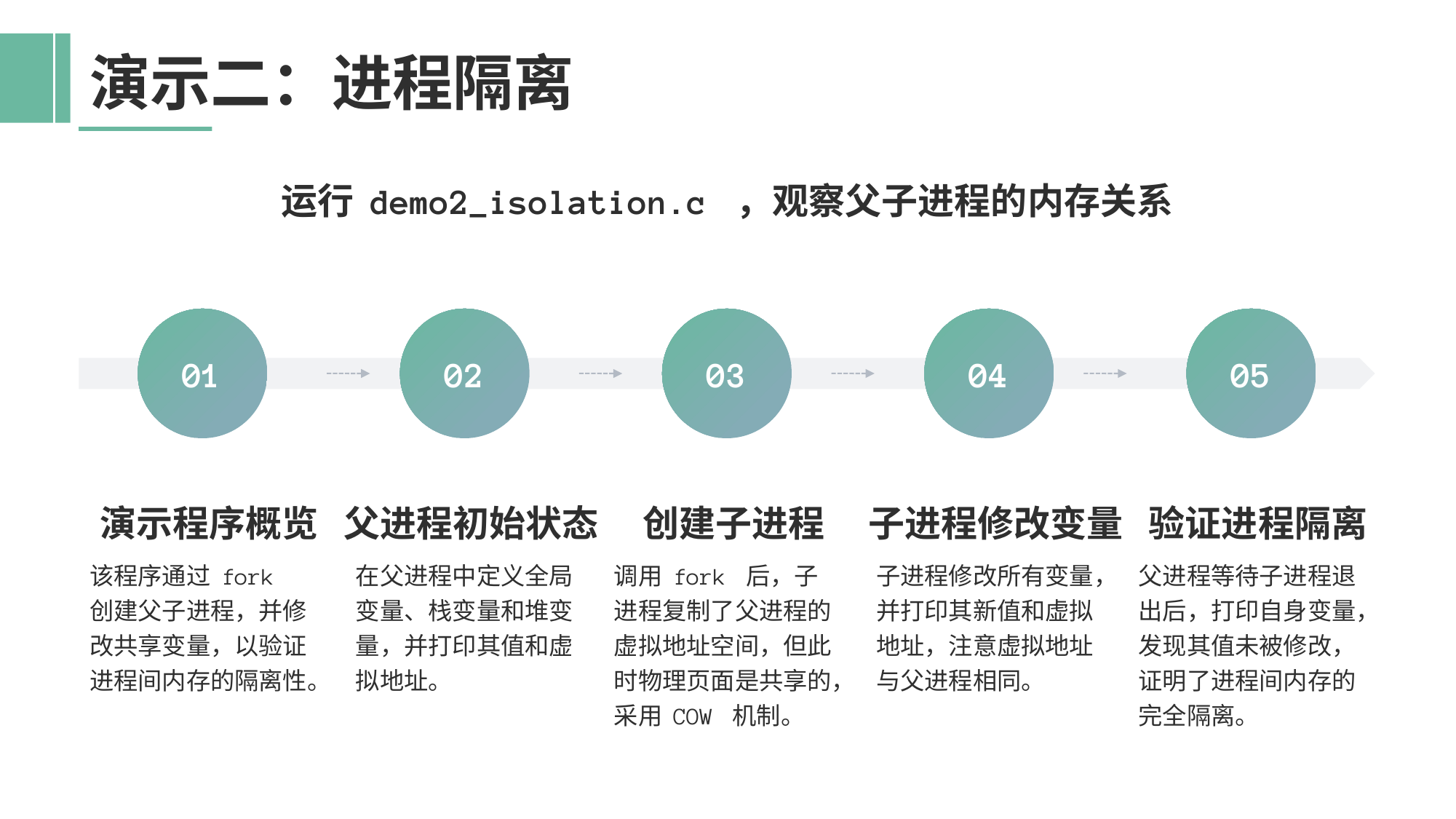

演示二：进程隔离
运行 demo2_isolation.c ，观察父子进程的内存关系
01
演示程序概览
该程序通过 fork 创建父子进程，并修改共享变量，以验证进程间内存的隔离性。
02
父进程初始状态
在父进程中定义全局变量、栈变量和堆变量，并打印其值和虚拟地址。
03
创建子进程
调用 fork 后，子进程复制了父进程的虚拟地址空间，但此时物理页面是共享的，采用 COW 机制。
04
子进程修改变量
子进程修改所有变量，并打印其新值和虚拟地址，注意虚拟地址与父进程相同。
05
验证进程隔离
父进程等待子进程退出后，打印自身变量，发现其值未被修改，证明了进程间内存的完全隔离。